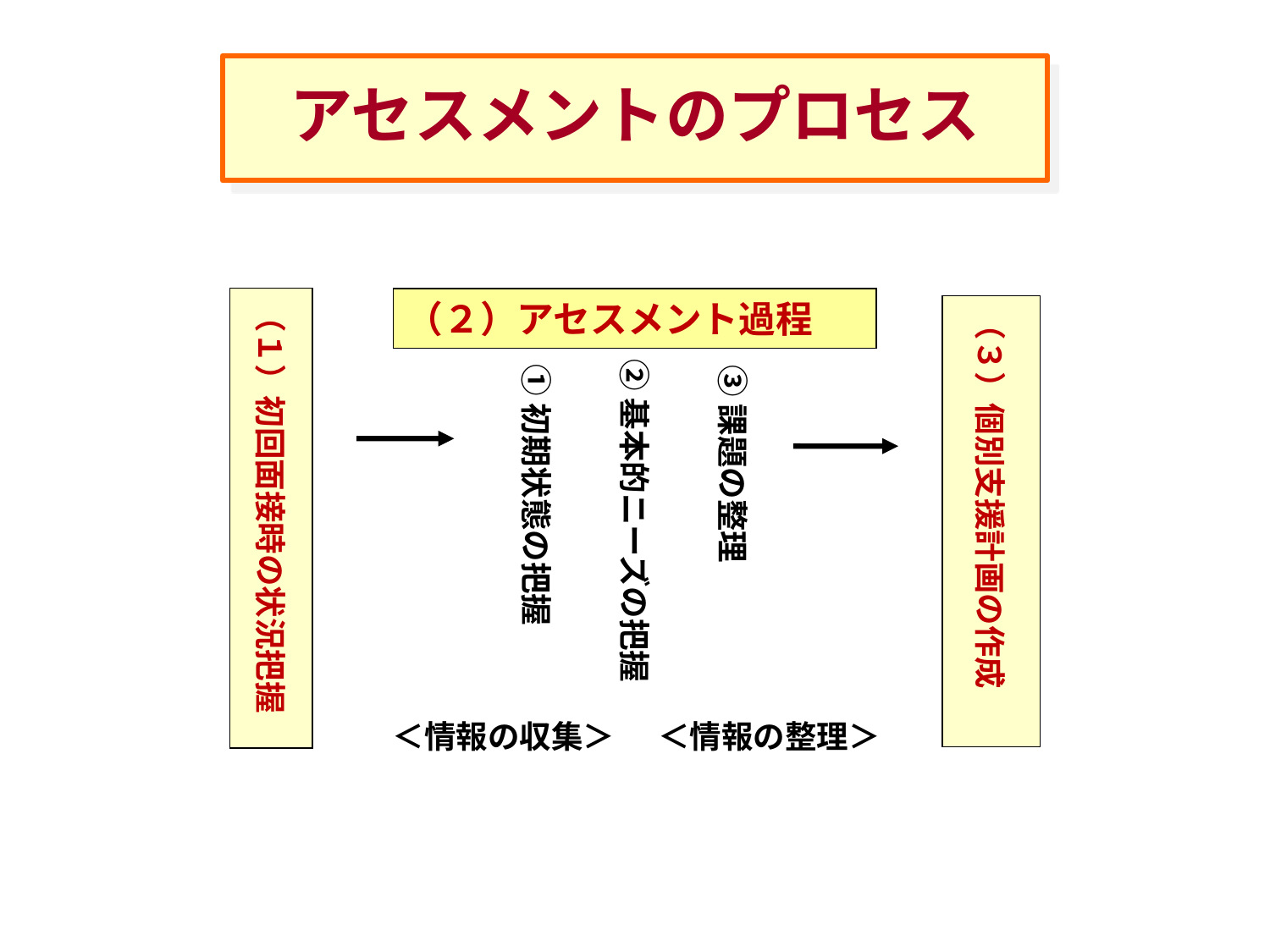

アセスメントのプロセス
（２）アセスメント過程
（１）初回面接時の状況把握
（３）個別支援計画の作成
②基本的ニーズの把握
①初期状態の把握
③課題の整理

＜情報の整理＞
＜情報の収集＞